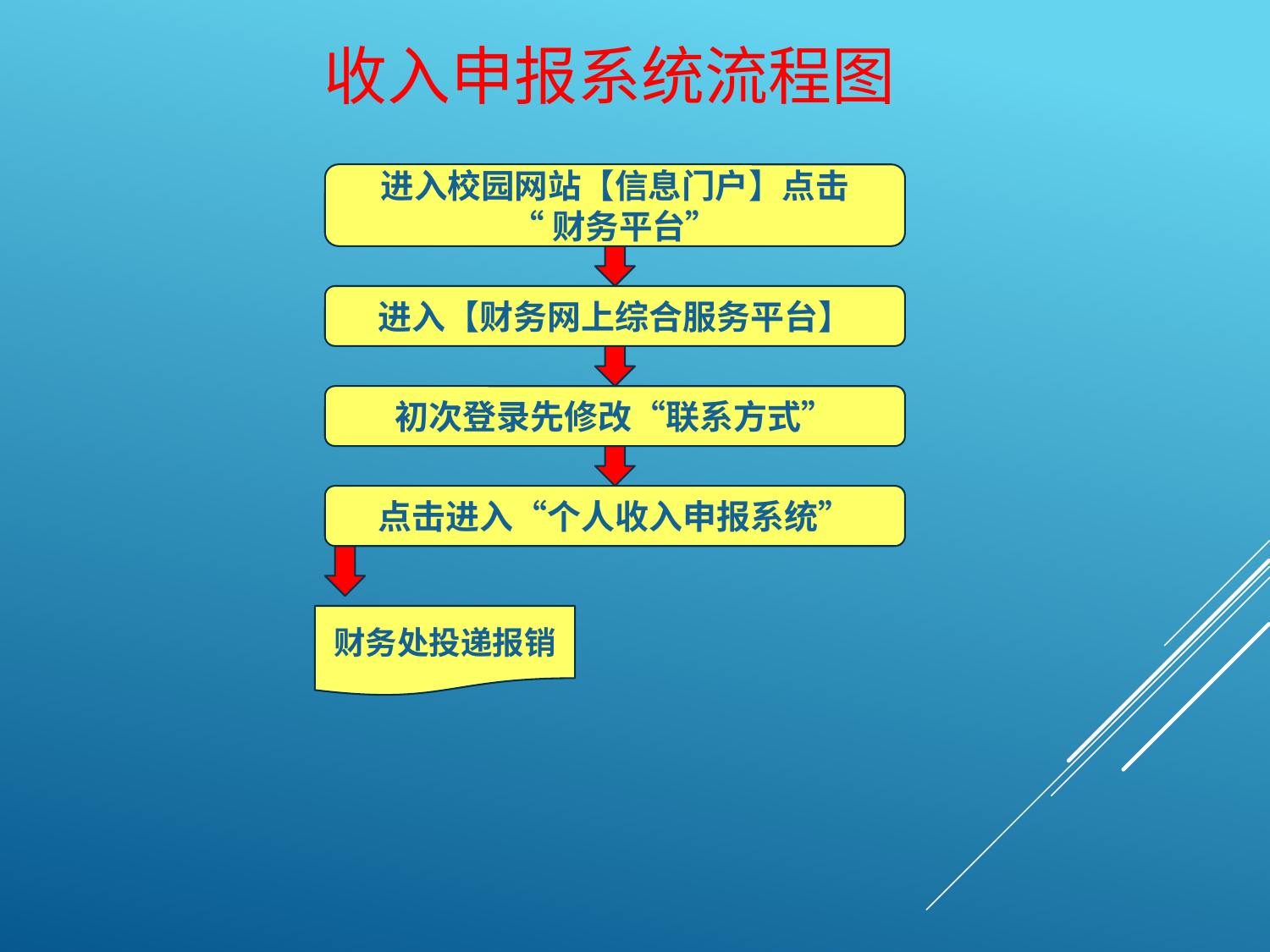

收入申报系统流程图
进入校园网站【信息门户】点击
“财务平台”

进入【财务网上综合服务平台】

初次登录先修改“联系方式”

点击进入“个人收入申报系统”

财务处投递报销
3